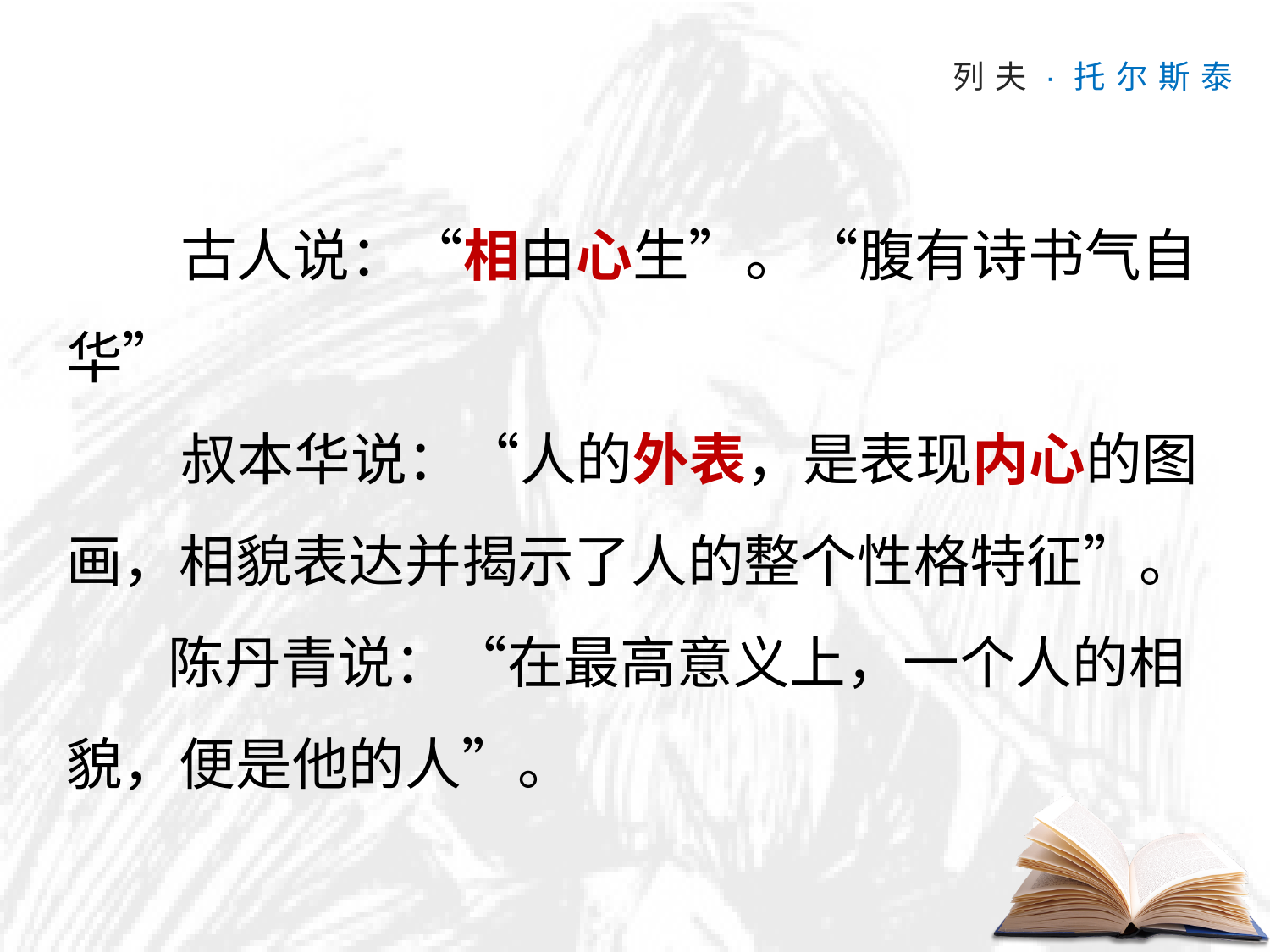

古人说：“相由心生”。“腹有诗书气自华”
        叔本华说：“人的外表，是表现内心的图画，相貌表达并揭示了人的整个性格特征”。
       陈丹青说：“在最高意义上，一个人的相貌，便是他的人”。